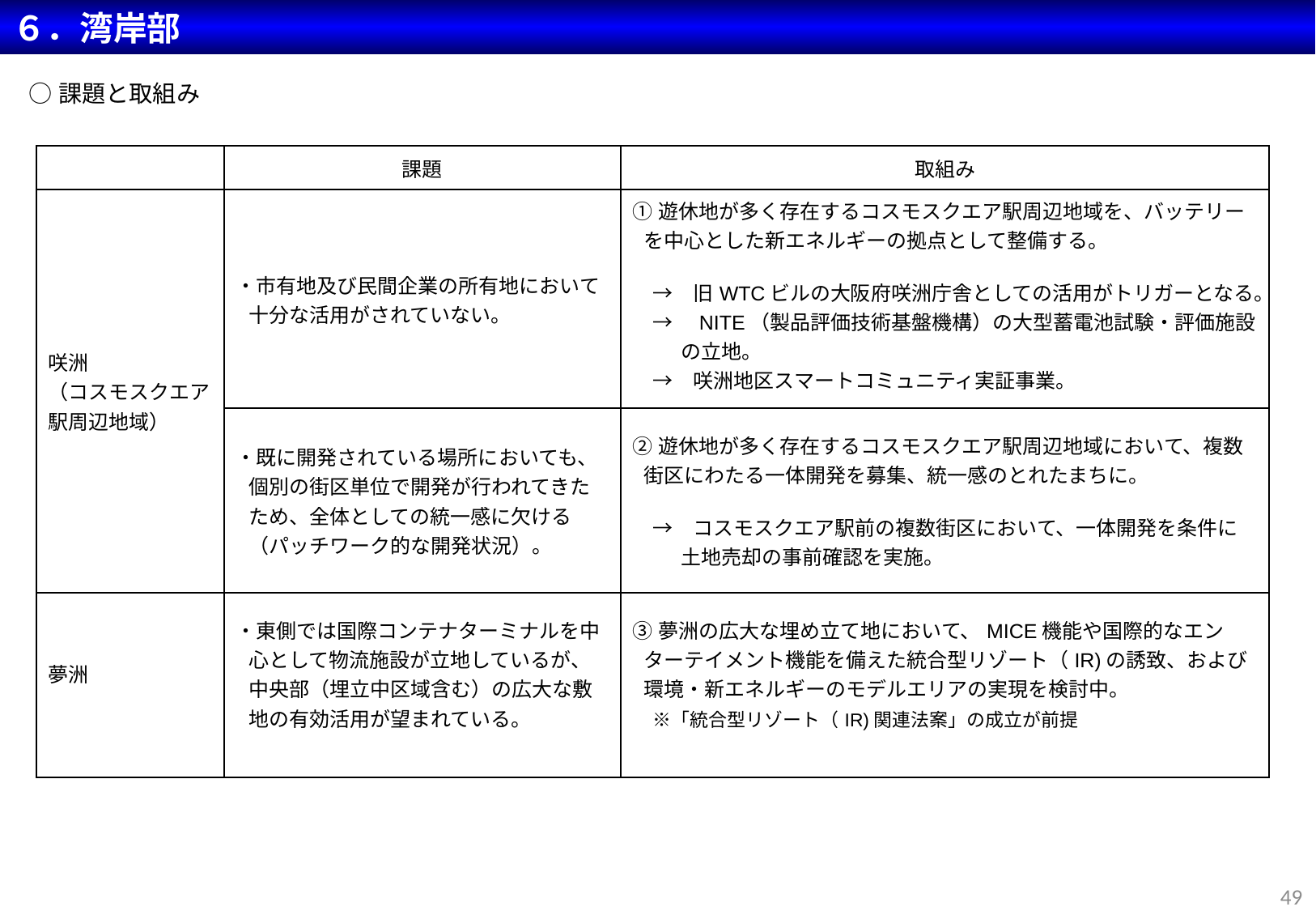

６．湾岸部
○課題と取組み

|  | 課題 | 取組み |
| --- | --- | --- |
| 咲洲 （コスモスクエア駅周辺地域） | ・市有地及び民間企業の所有地において十分な活用がされていない。 | ①遊休地が多く存在するコスモスクエア駅周辺地域を、バッテリーを中心とした新エネルギーの拠点として整備する。 　→　旧WTCビルの大阪府咲洲庁舎としての活用がトリガーとなる。 　→　NITE（製品評価技術基盤機構）の大型蓄電池試験・評価施設の立地。 　→　咲洲地区スマートコミュニティ実証事業。 |
|  | ・既に開発されている場所においても、個別の街区単位で開発が行われてきたため、全体としての統一感に欠ける（パッチワーク的な開発状況）。 | ②遊休地が多く存在するコスモスクエア駅周辺地域において、複数街区にわたる一体開発を募集、統一感のとれたまちに。 　→　コスモスクエア駅前の複数街区において、一体開発を条件に土地売却の事前確認を実施。 |
| 夢洲 | ・東側では国際コンテナターミナルを中心として物流施設が立地しているが、中央部（埋立中区域含む）の広大な敷地の有効活用が望まれている。 | ③夢洲の広大な埋め立て地において、MICE機能や国際的なエンターテイメント機能を備えた統合型リゾート（IR)の誘致、および環境・新エネルギーのモデルエリアの実現を検討中。 　※「統合型リゾート（IR)関連法案」の成立が前提 |
49